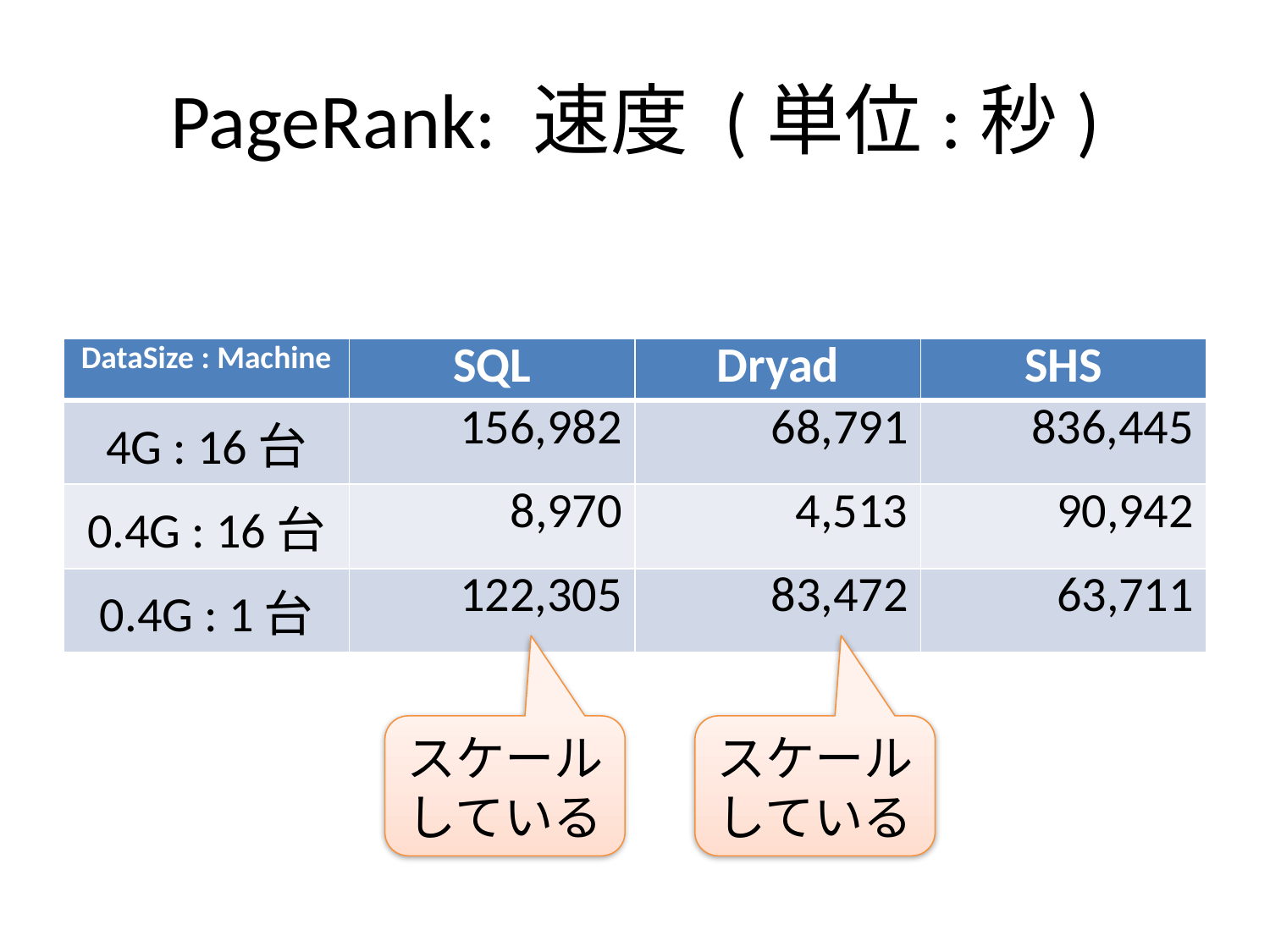

# PageRank: 速度 (単位:秒)
| DataSize : Machine | SQL | Dryad | SHS |
| --- | --- | --- | --- |
| 4G : 16台 | 156,982 | 68,791 | 836,445 |
| 0.4G : 16台 | 8,970 | 4,513 | 90,942 |
| 0.4G : 1台 | 122,305 | 83,472 | 63,711 |
スケール
している
スケール
している